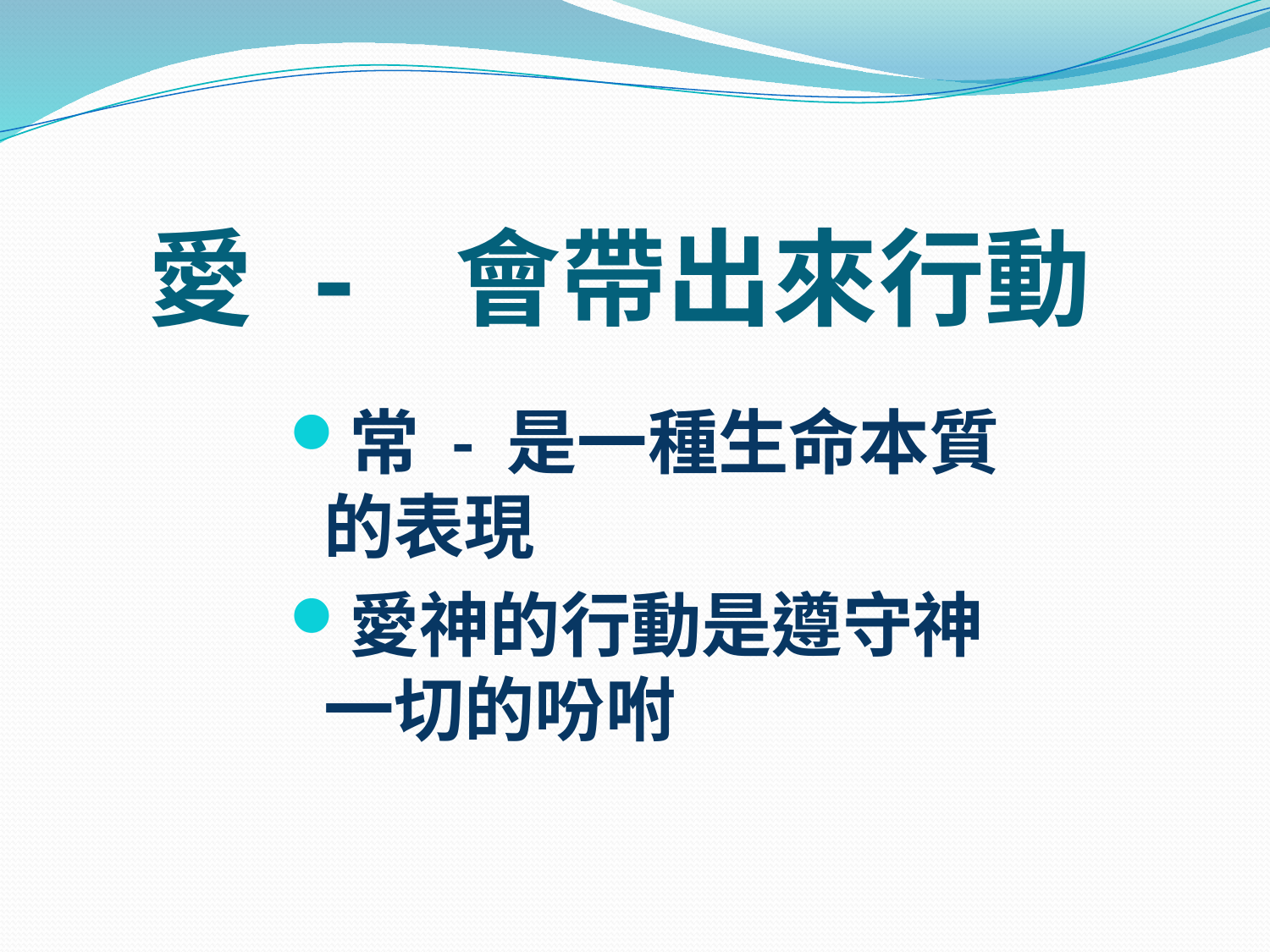

# 愛 - 會帶出來行動
常 - 是一種生命本質的表現
愛神的行動是遵守神一切的吩咐